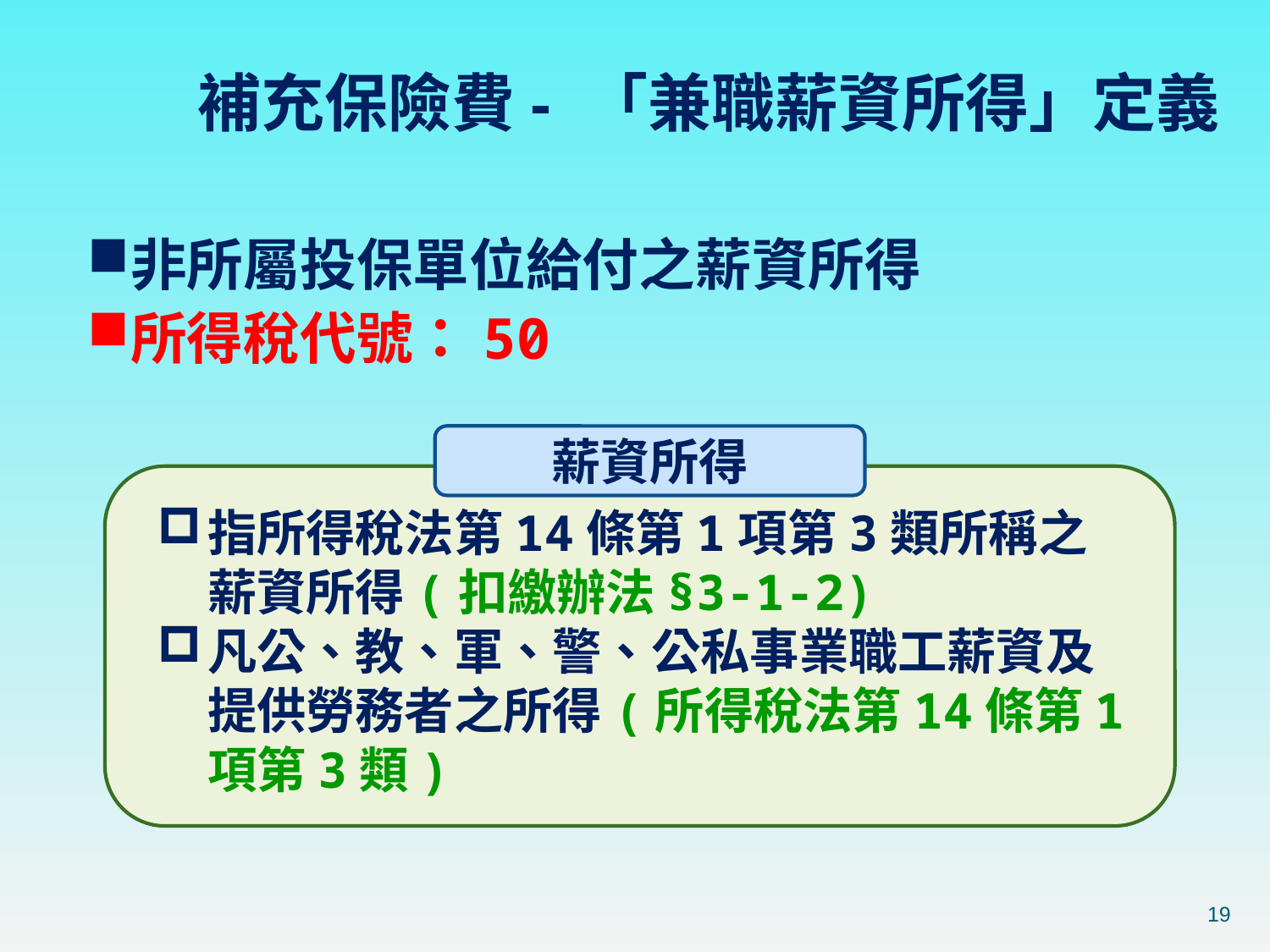

補充保險費- 「兼職薪資所得」定義
非所屬投保單位給付之薪資所得
所得稅代號：50
薪資所得

指所得稅法第14條第1項第3類所稱之薪資所得(扣繳辦法§3-1-2)
凡公、教、軍、警、公私事業職工薪資及提供勞務者之所得(所得稅法第14條第1項第3類)
19